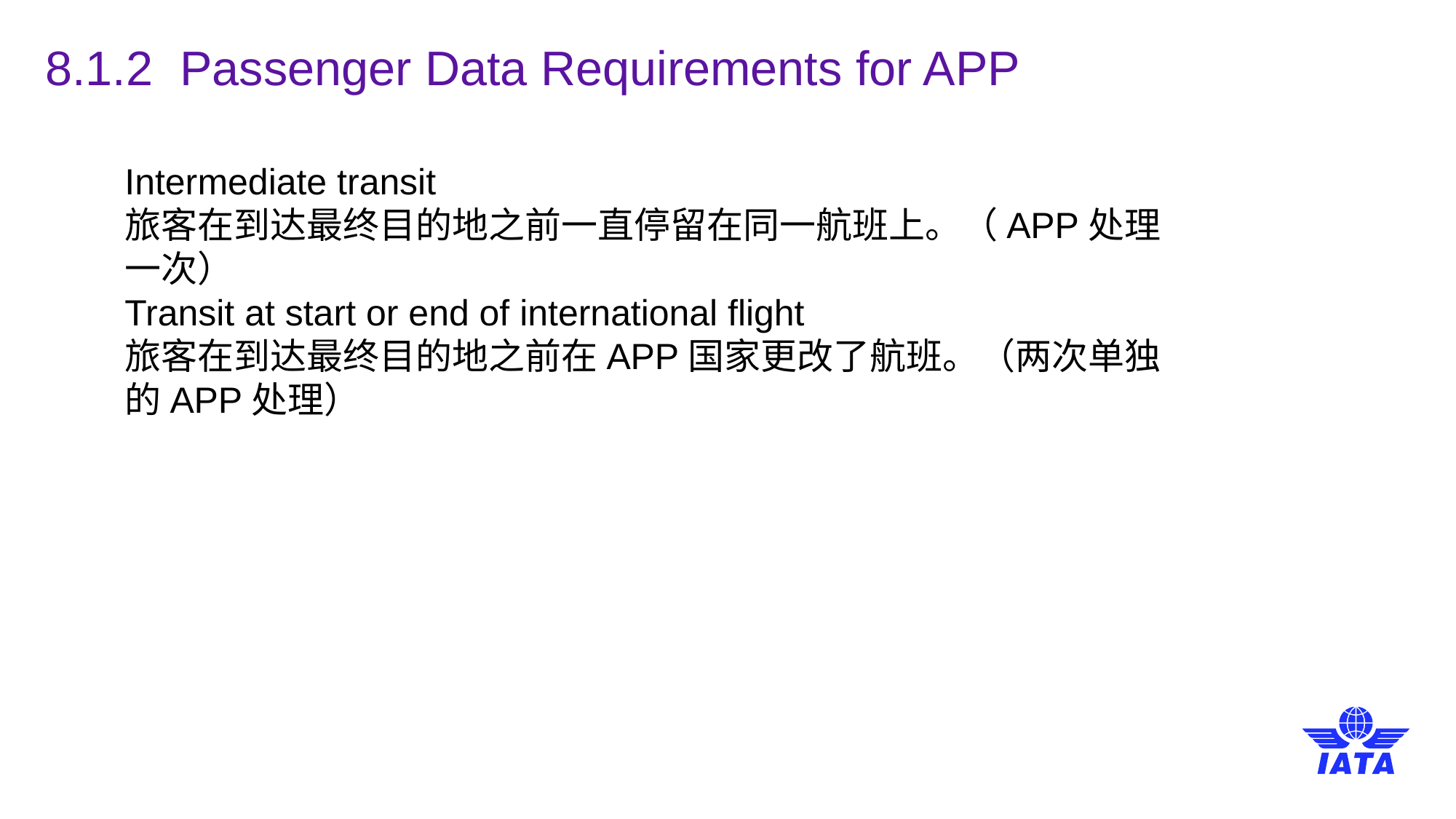

# 8.1.2  Passenger Data Requirements for APP
Intermediate transit
旅客在到达最终目的地之前一直停留在同一航班上。（APP处理一次）
Transit at start or end of international flight
旅客在到达最终目的地之前在APP国家更改了航班。（两次单独的APP处理）
13